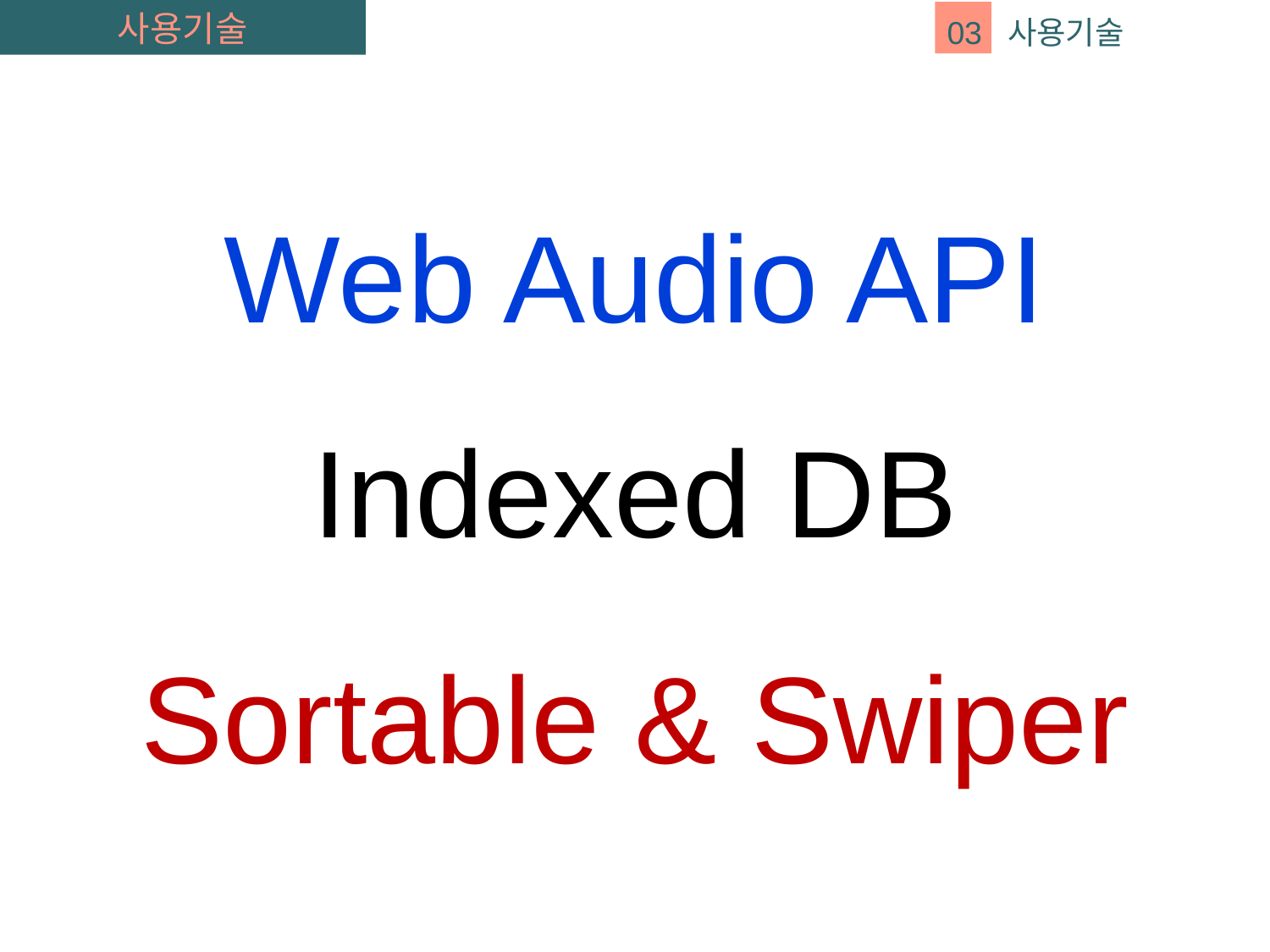

사용기술

03  사용기술
Web Audio API
Indexed DB
Sortable & Swiper